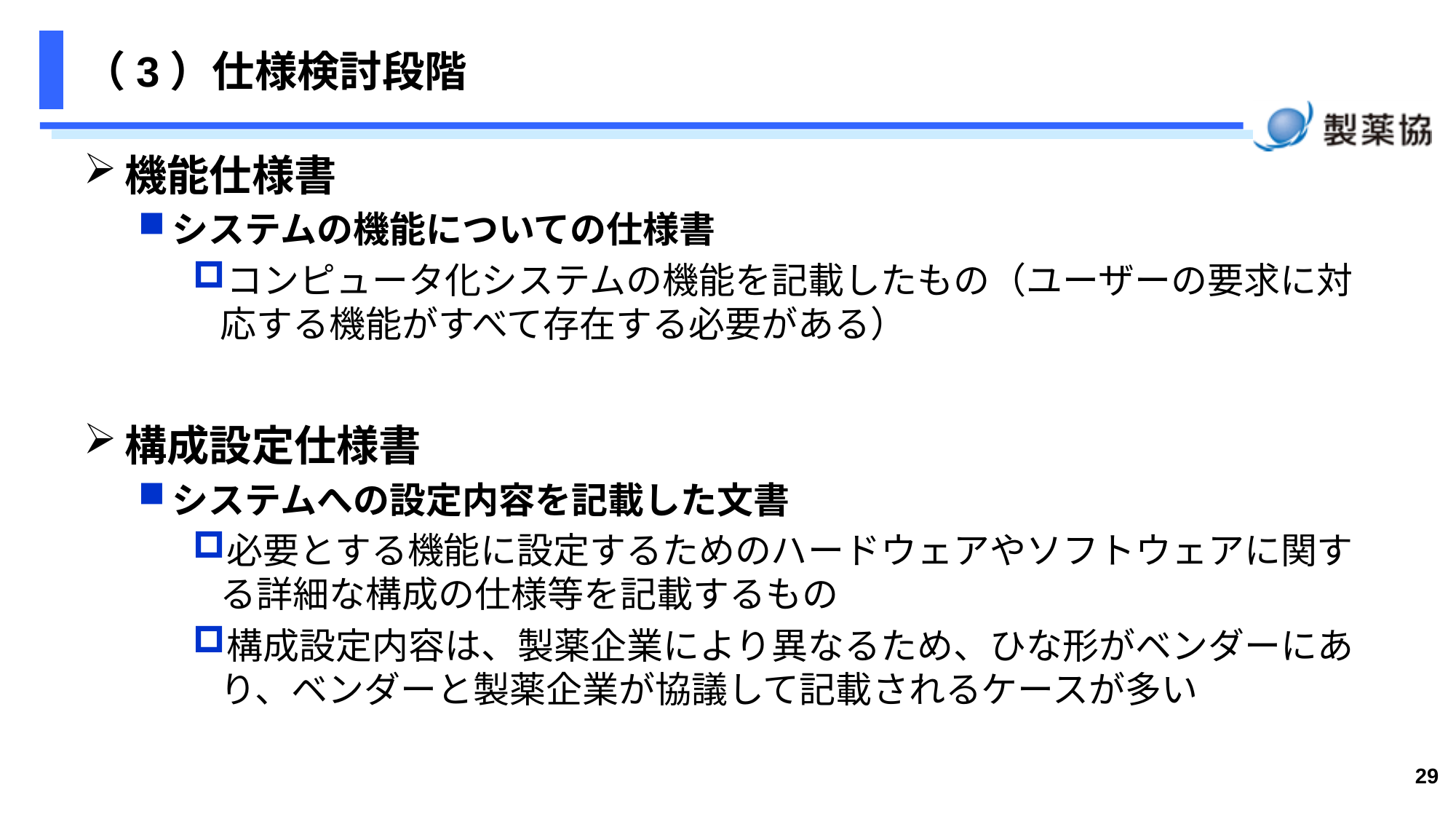

# （3）仕様検討段階
機能仕様書
システムの機能についての仕様書
コンピュータ化システムの機能を記載したもの（ユーザーの要求に対応する機能がすべて存在する必要がある）

構成設定仕様書
システムへの設定内容を記載した文書
必要とする機能に設定するためのハードウェアやソフトウェアに関する詳細な構成の仕様等を記載するもの
構成設定内容は、製薬企業により異なるため、ひな形がベンダーにあり、ベンダーと製薬企業が協議して記載されるケースが多い
29